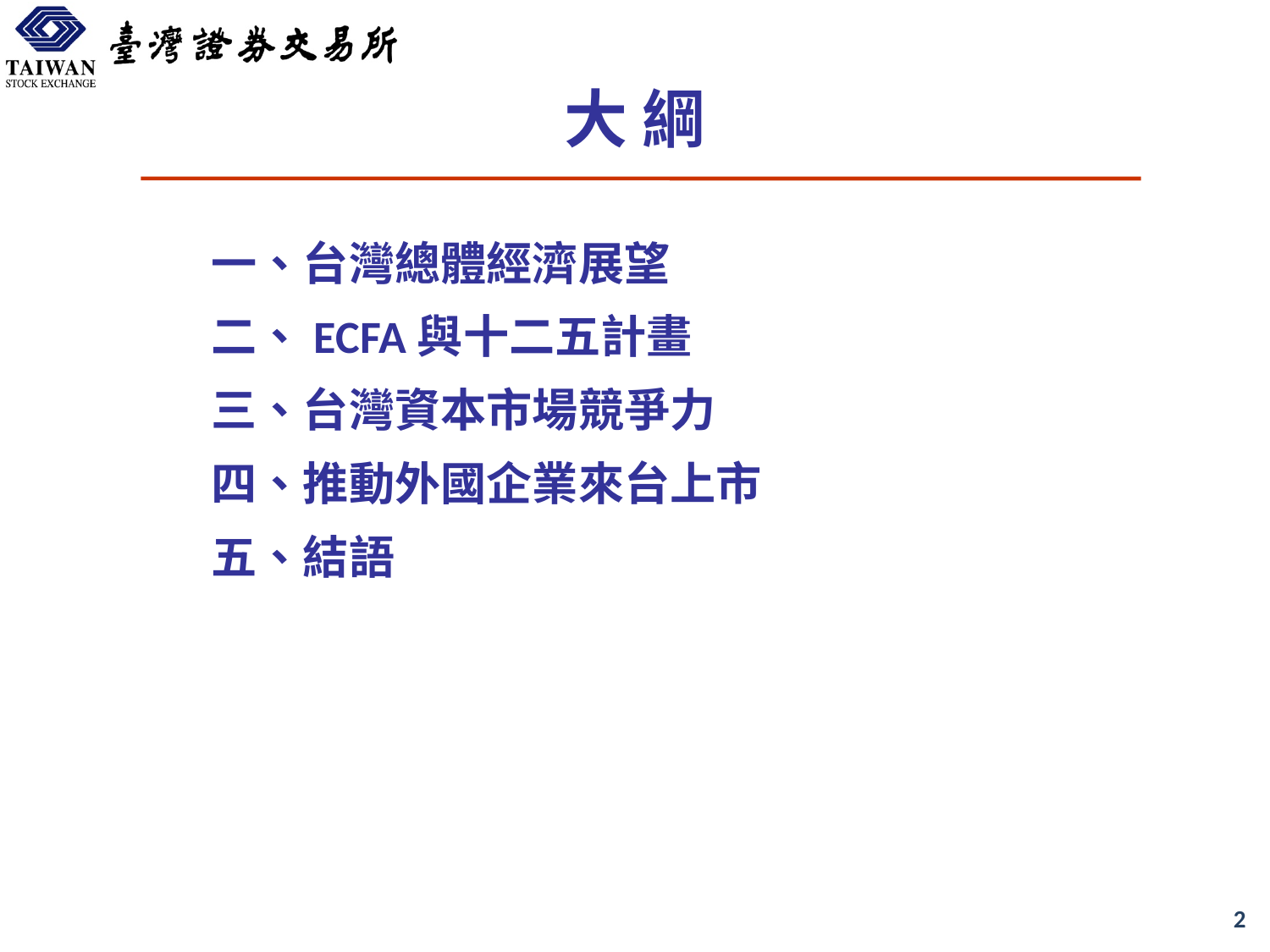

# 大 綱
一、台灣總體經濟展望
二、ECFA與十二五計畫
三、台灣資本市場競爭力
四、推動外國企業來台上市
五、結語
2